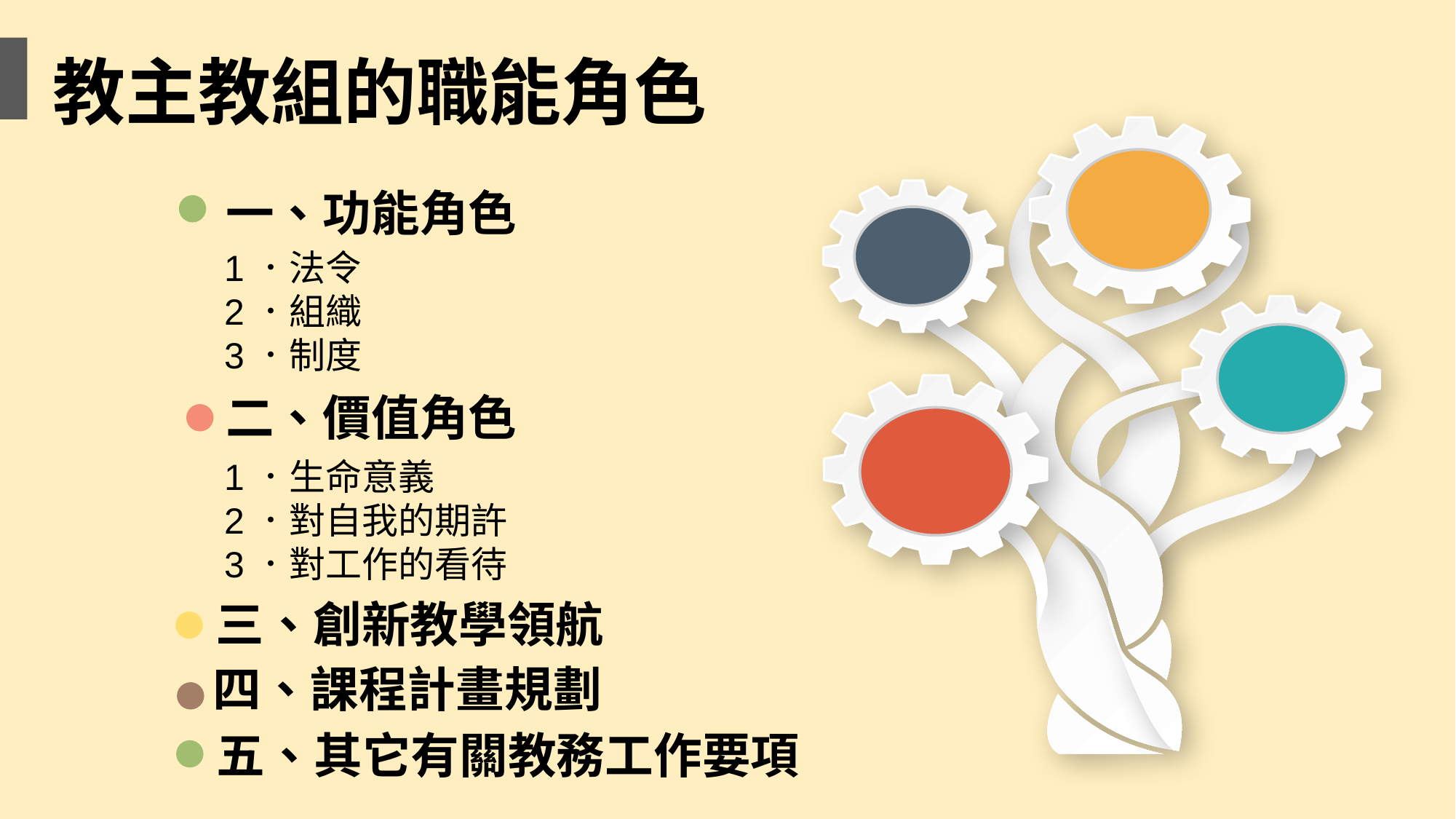

教主教組的職能角色

一、功能角色
1．法令
2．組織
3．制度

二、價值角色
1．生命意義
2．對自我的期許
3．對工作的看待

三、創新教學領航

四、課程計畫規劃

五、其它有關教務工作要項